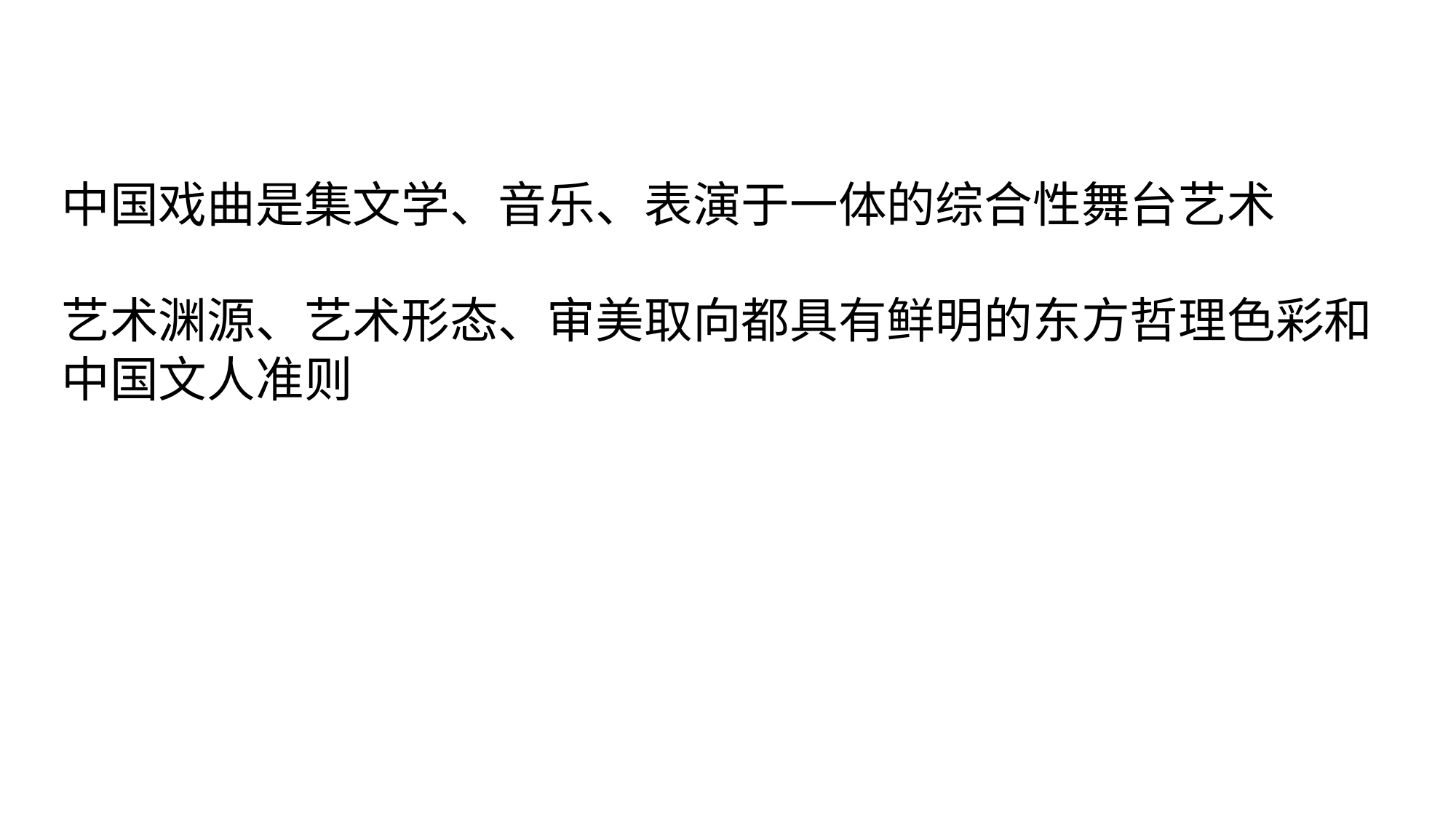

中国戏曲是集文学、音乐、表演于一体的综合性舞台艺术

艺术渊源、艺术形态、审美取向都具有鲜明的东方哲理色彩和中国文人准则